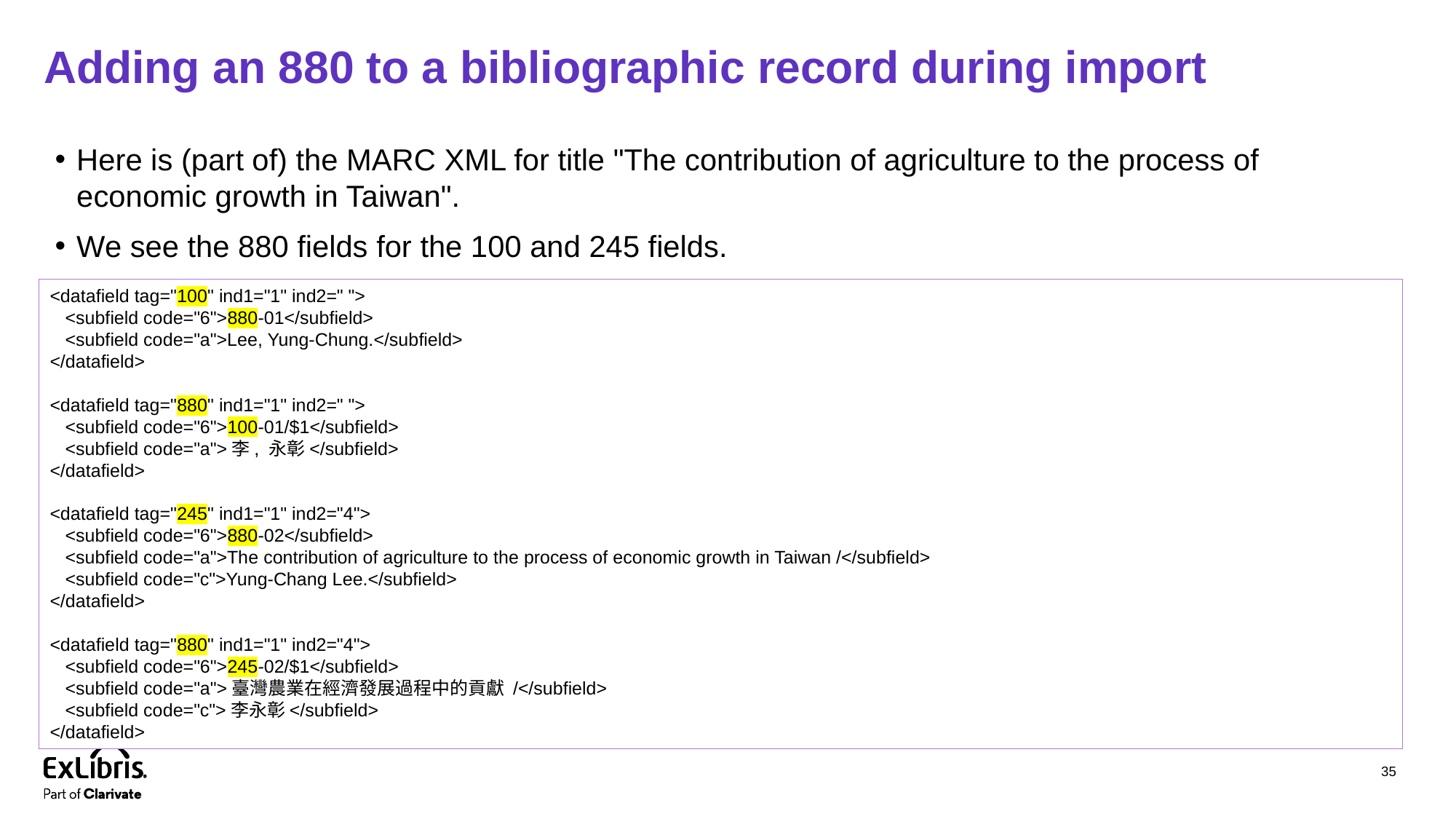

# Adding an 880 to a bibliographic record during import
Here is (part of) the MARC XML for title "The contribution of agriculture to the process of economic growth in Taiwan".
We see the 880 fields for the 100 and 245 fields.

<datafield tag="100" ind1="1" ind2=" ">
   <subfield code="6">880-01</subfield>
   <subfield code="a">Lee, Yung-Chung.</subfield>
</datafield>

<datafield tag="880" ind1="1" ind2=" ">
   <subfield code="6">100-01/$1</subfield>
   <subfield code="a">李, 永彰</subfield>
</datafield>

<datafield tag="245" ind1="1" ind2="4">
   <subfield code="6">880-02</subfield>
   <subfield code="a">The contribution of agriculture to the process of economic growth in Taiwan /</subfield>
   <subfield code="c">Yung-Chang Lee.</subfield>
</datafield>

<datafield tag="880" ind1="1" ind2="4">
   <subfield code="6">245-02/$1</subfield>
   <subfield code="a">臺灣農業在經濟發展過程中的貢獻 /</subfield>
   <subfield code="c">李永彰</subfield>
</datafield>
35